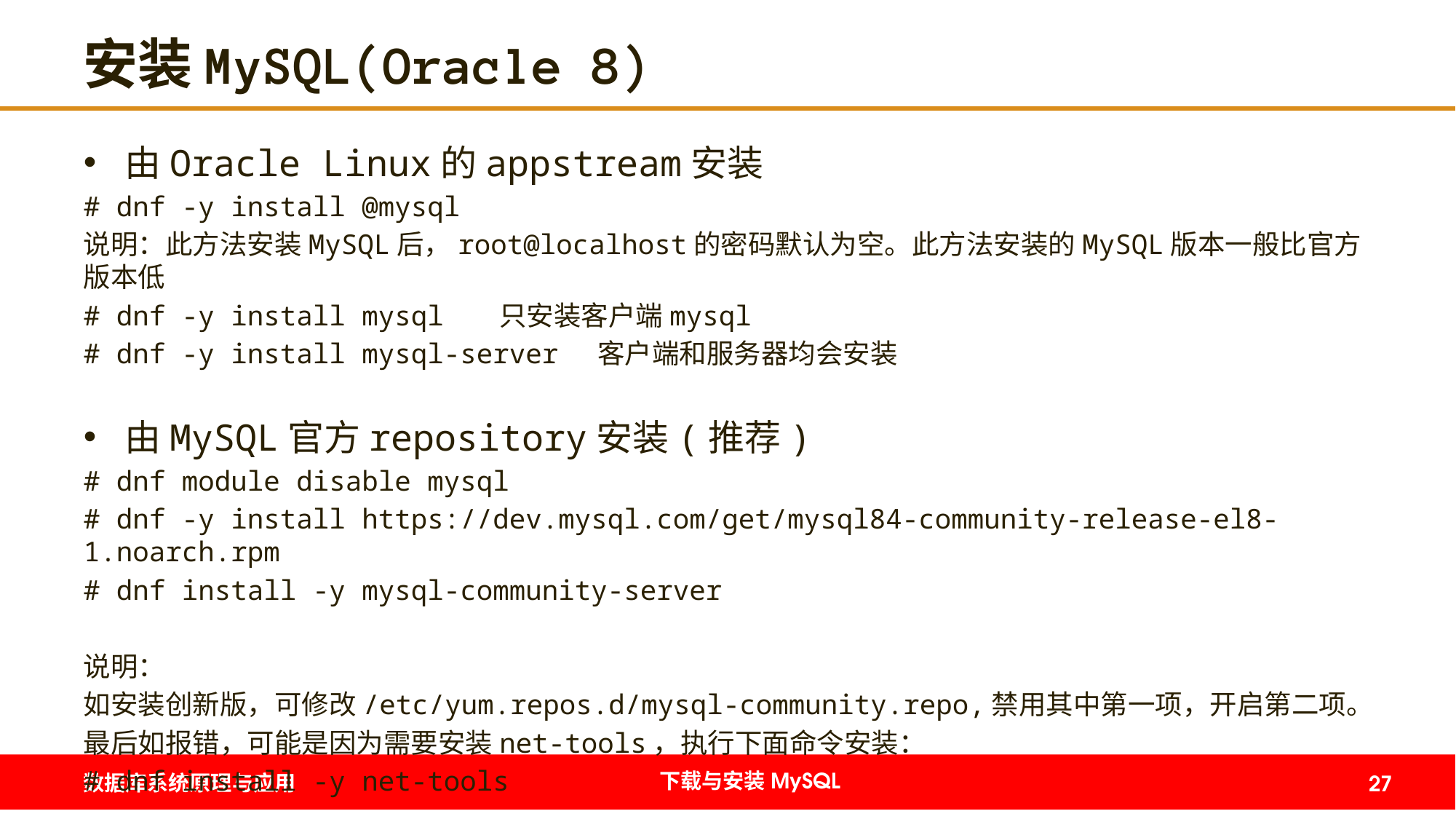

# 安装MySQL(Oracle 8)
由Oracle Linux的appstream安装
# dnf -y install @mysql
说明：此方法安装MySQL后，root@localhost的密码默认为空。此方法安装的MySQL版本一般比官方版本低
# dnf -y install mysql   只安装客户端mysql
# dnf -y install mysql-server  客户端和服务器均会安装

由MySQL官方repository安装(推荐)
# dnf module disable mysql
# dnf -y install https://dev.mysql.com/get/mysql84-community-release-el8-1.noarch.rpm
# dnf install -y mysql-community-server

说明：
如安装创新版，可修改/etc/yum.repos.d/mysql-community.repo,禁用其中第一项，开启第二项。
最后如报错，可能是因为需要安装net-tools，执行下面命令安装：
# dnf install -y net-tools